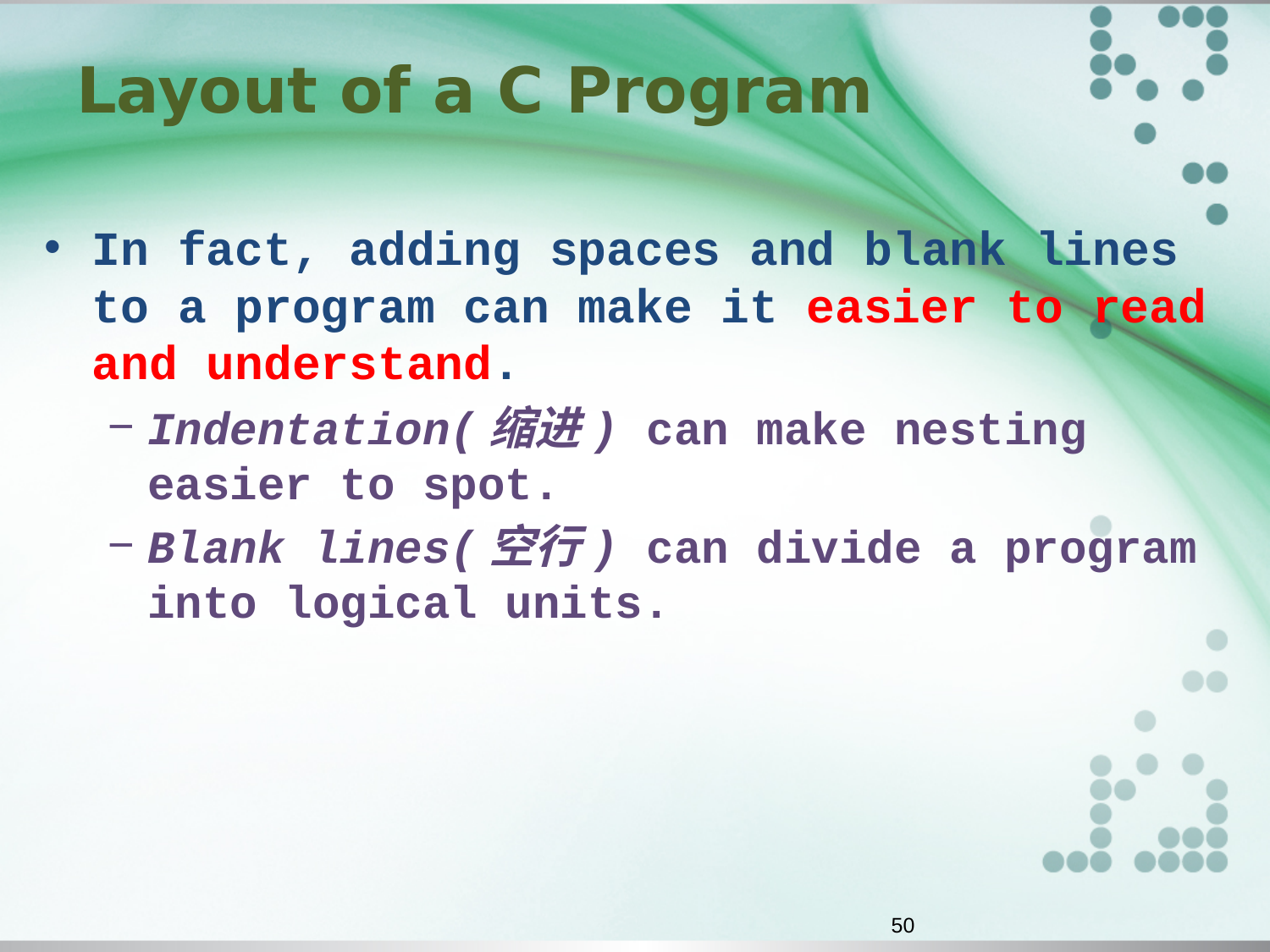

# Layout of a C Program
In fact, adding spaces and blank lines to a program can make it easier to read and understand.
Indentation(缩进) can make nesting easier to spot.
Blank lines(空行) can divide a program into logical units.

50